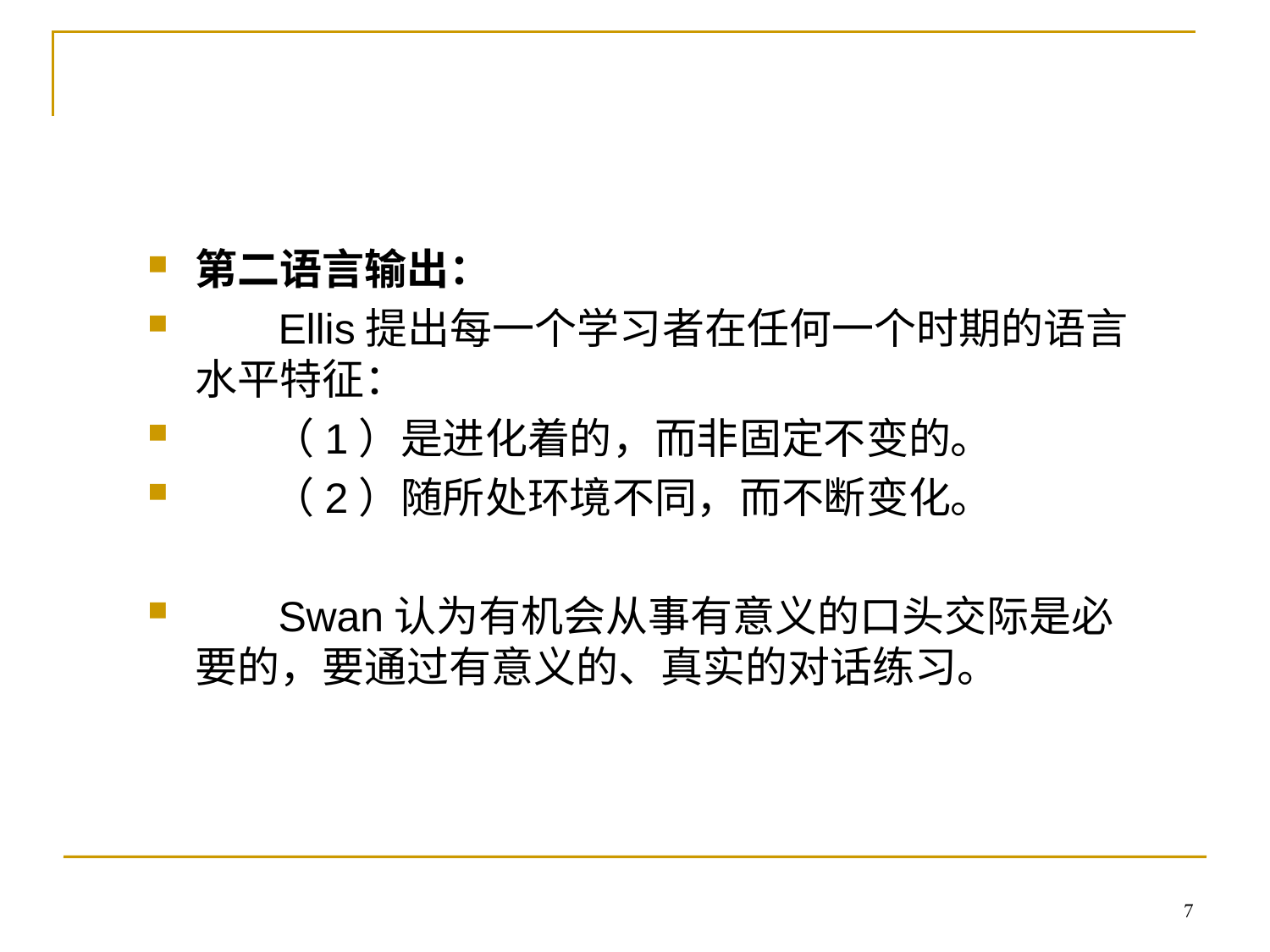

第二语言输出：
       Ellis提出每一个学习者在任何一个时期的语言水平特征：
       （1）是进化着的，而非固定不变的。
       （2）随所处环境不同，而不断变化。

       Swan认为有机会从事有意义的口头交际是必要的，要通过有意义的、真实的对话练习。

7